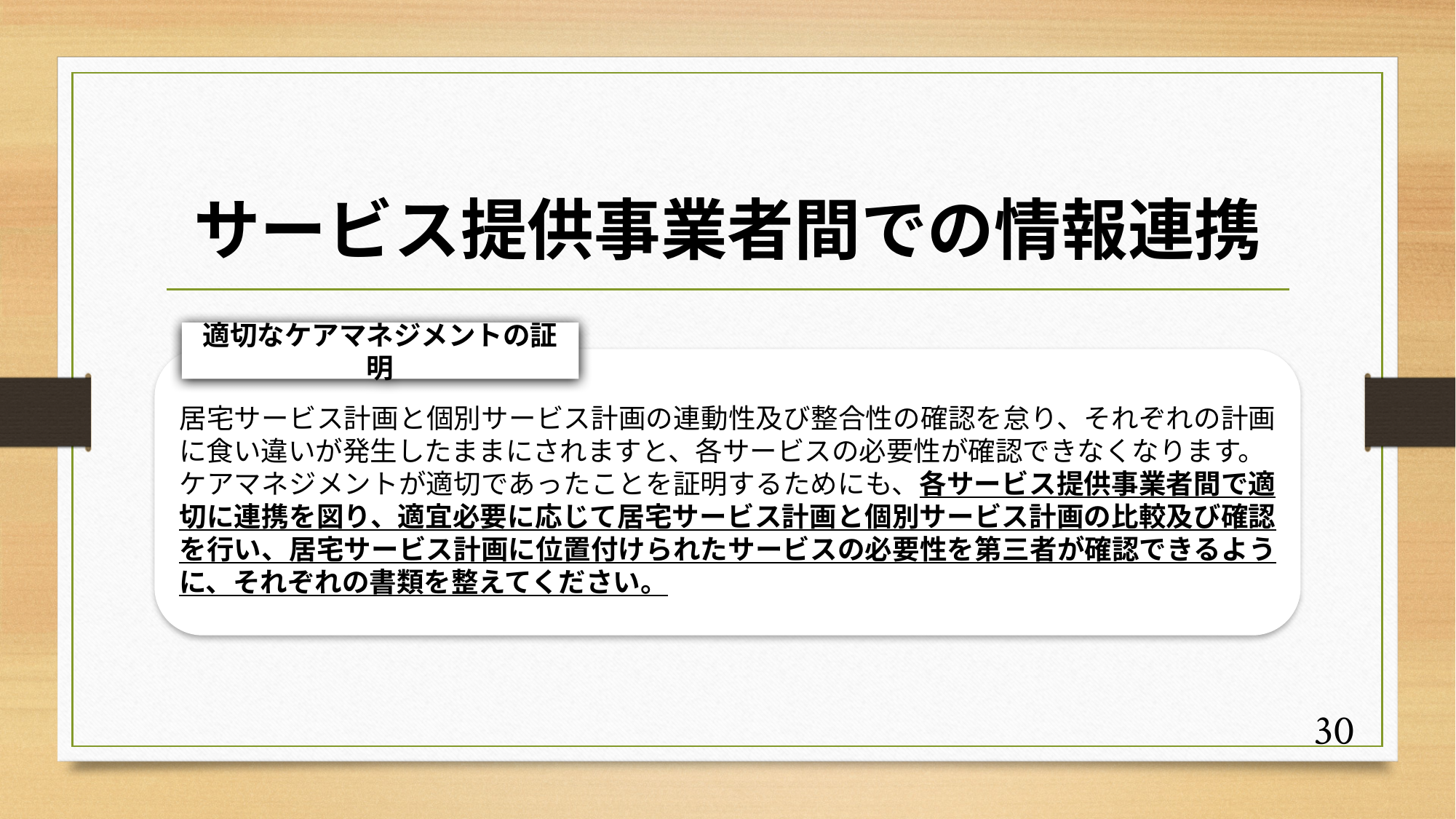

# サービス提供事業者間での情報連携
適切なケアマネジメントの証明

居宅サービス計画と個別サービス計画の連動性及び整合性の確認を怠り、それぞれの計画に食い違いが発生したままにされますと、各サービスの必要性が確認できなくなります。
ケアマネジメントが適切であったことを証明するためにも、各サービス提供事業者間で適切に連携を図り、適宜必要に応じて居宅サービス計画と個別サービス計画の比較及び確認を行い、居宅サービス計画に位置付けられたサービスの必要性を第三者が確認できるように、それぞれの書類を整えてください。
30